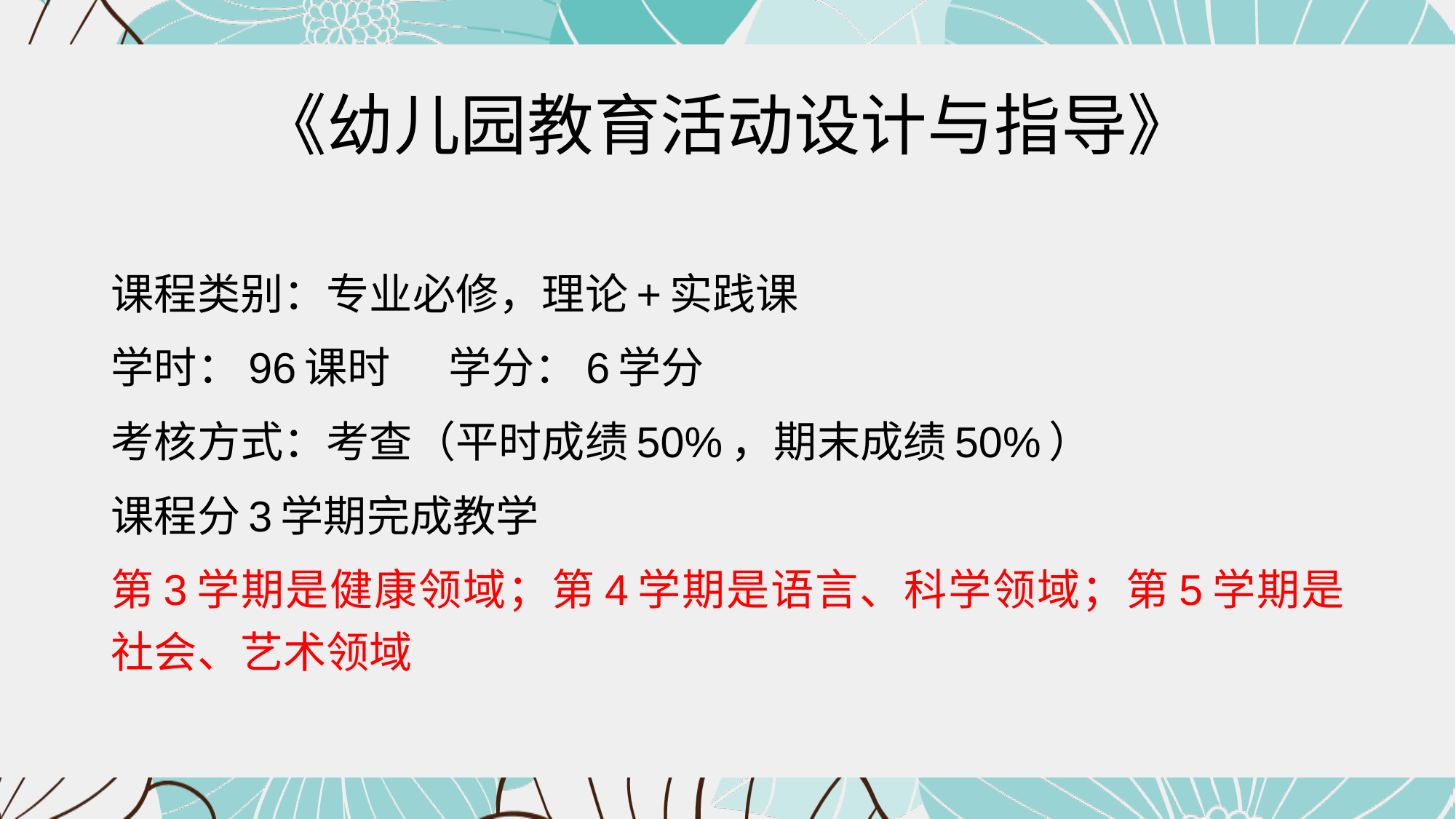

# 《幼儿园教育活动设计与指导》
课程类别：专业必修，理论+实践课
学时：96课时      学分：6学分
考核方式：考查（平时成绩50%，期末成绩50%）
课程分3学期完成教学
第3学期是健康领域；第4学期是语言、科学领域；第5学期是社会、艺术领域